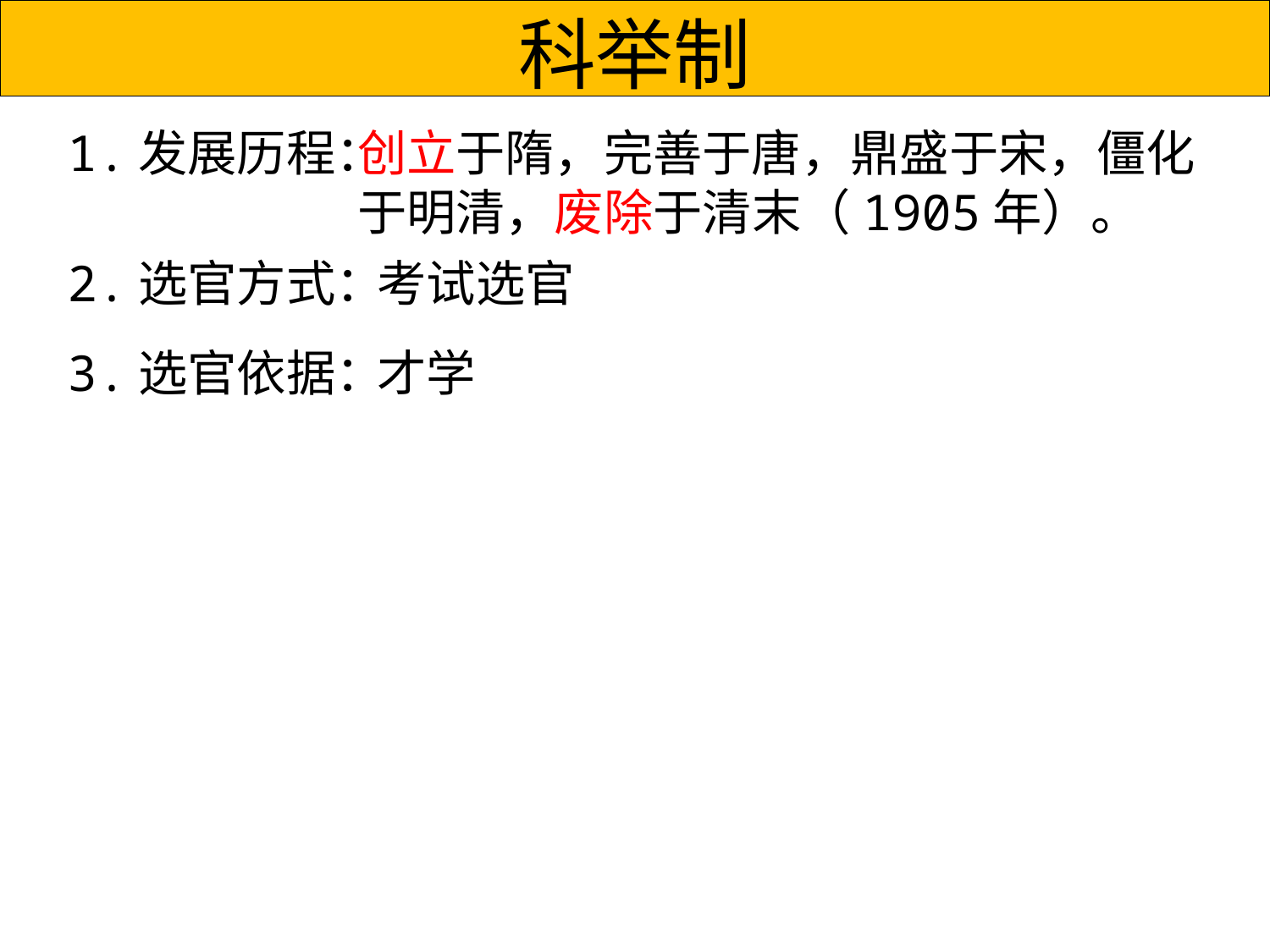

科举制
1.发展历程：
创立于隋，完善于唐，鼎盛于宋，僵化于明清，废除于清末（1905年）。
2.选官方式：
考试选官
3.选官依据：
才学